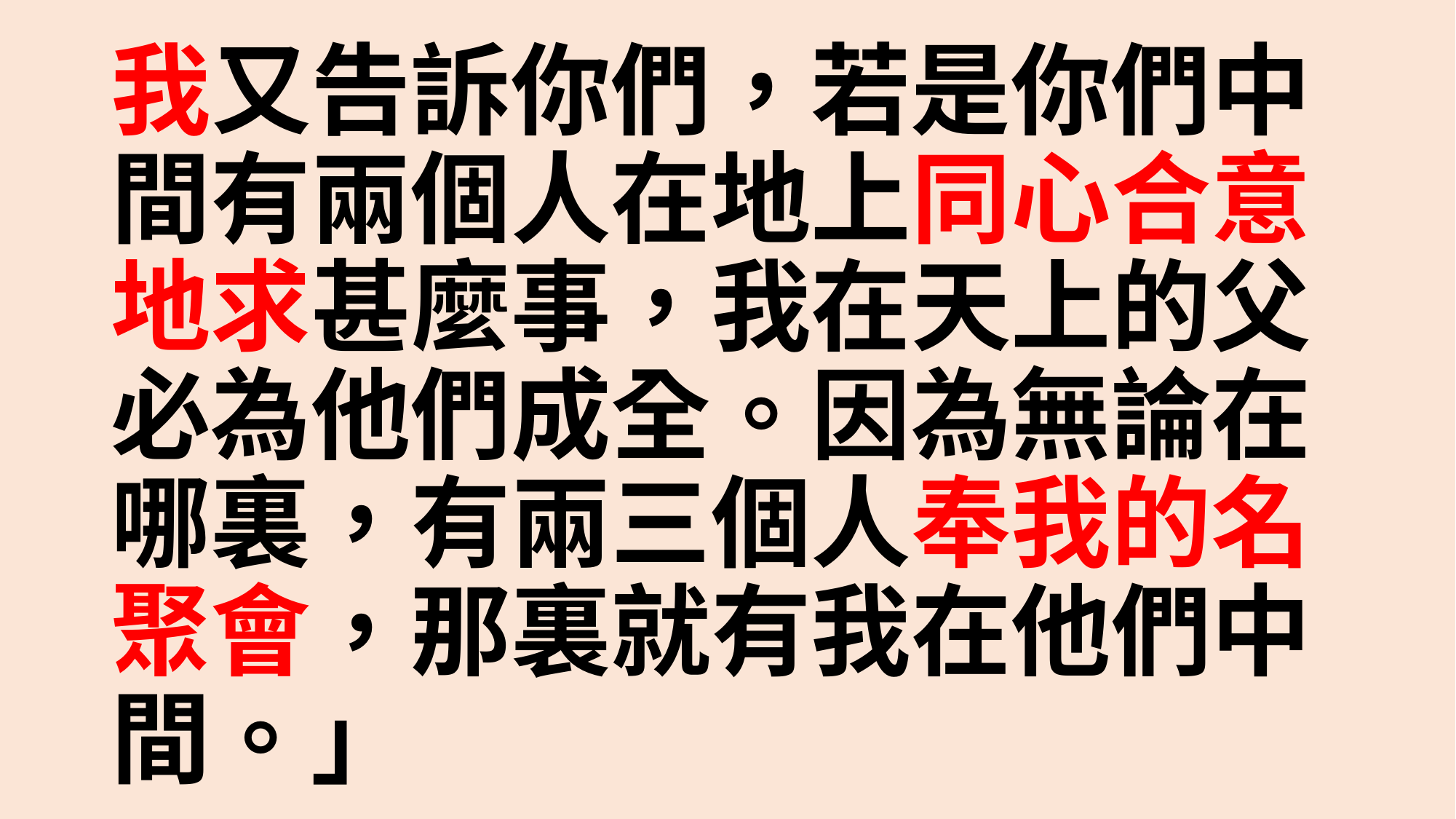

我又告訴你們，若是你們中間有兩個人在地上同心合意地求甚麼事，我在天上的父必為他們成全。因為無論在哪裏，有兩三個人奉我的名聚會，那裏就有我在他們中間。」